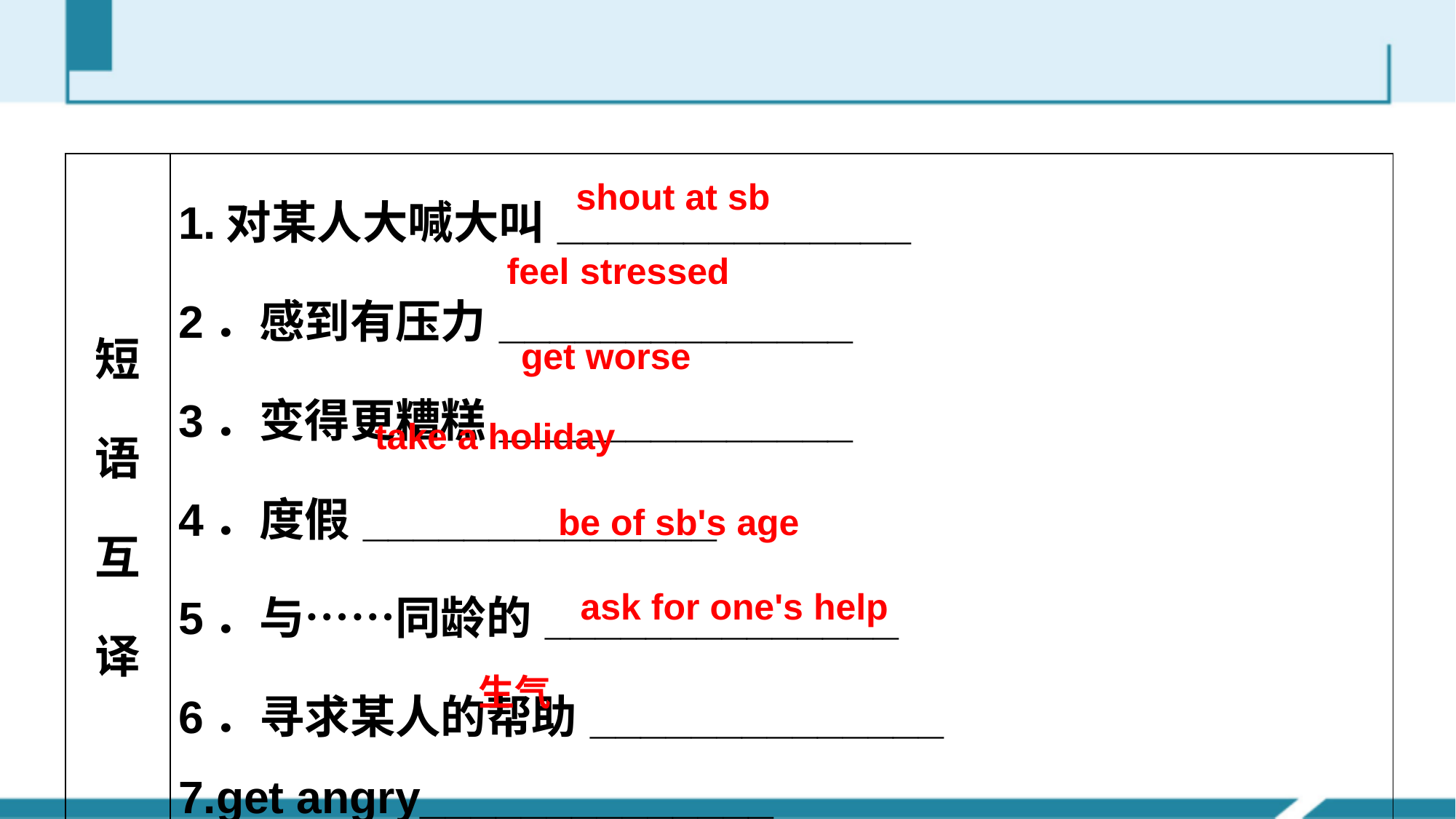

| 短语互译 | 1.对某人大喊大叫\_\_\_\_\_\_\_\_\_\_\_\_\_\_ 2．感到有压力\_\_\_\_\_\_\_\_\_\_\_\_\_\_ 3．变得更糟糕\_\_\_\_\_\_\_\_\_\_\_\_\_\_ 4．度假\_\_\_\_\_\_\_\_\_\_\_\_\_\_ 5．与……同龄的\_\_\_\_\_\_\_\_\_\_\_\_\_\_ 6．寻求某人的帮助\_\_\_\_\_\_\_\_\_\_\_\_\_\_ 7.get angry\_\_\_\_\_\_\_\_\_\_\_\_\_\_ |
| --- | --- |
shout at sb
feel stressed
get worse
take a holiday
be of sb's age
ask for one's help
生气